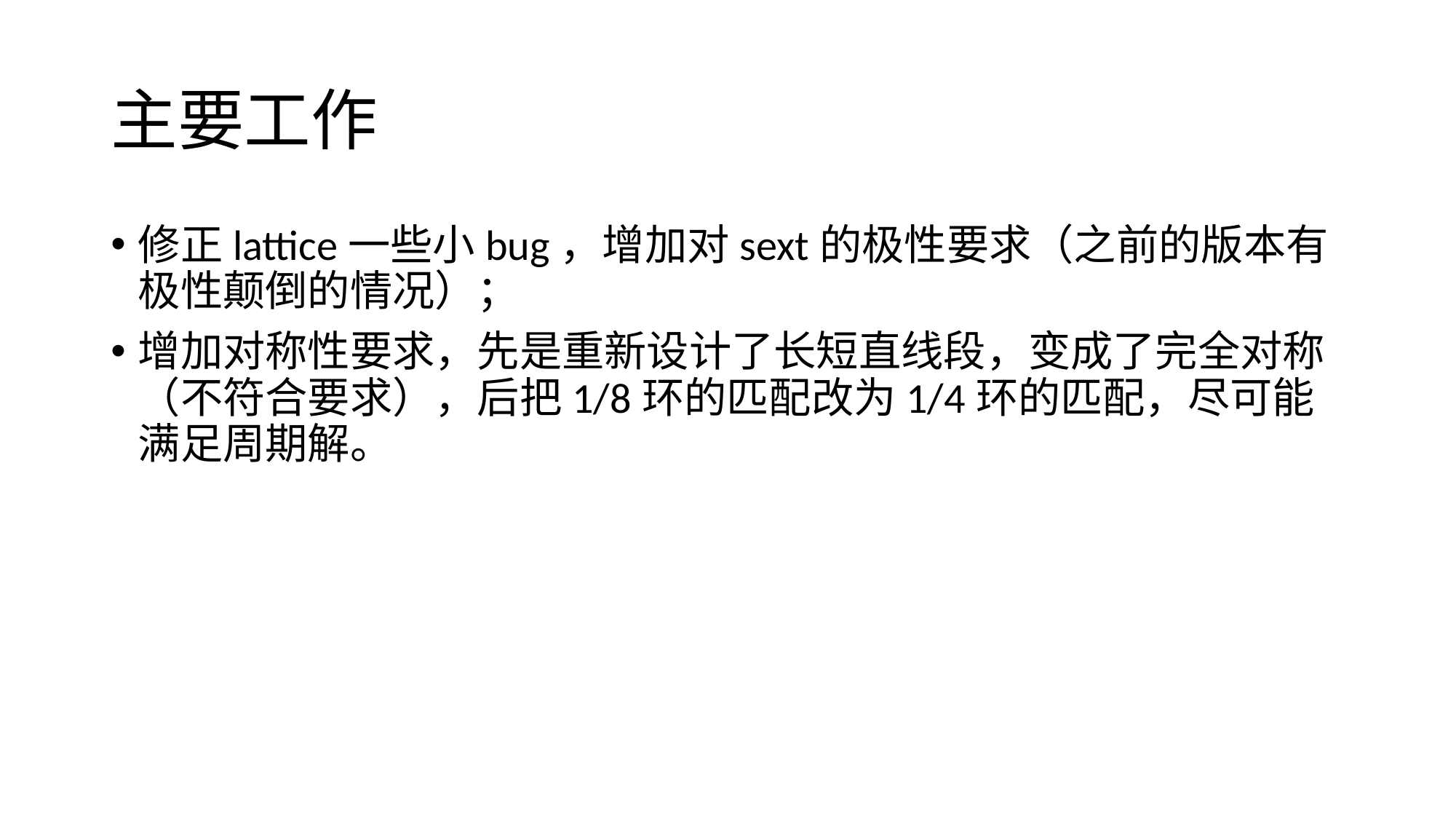

# 主要工作
修正lattice一些小bug，增加对sext的极性要求（之前的版本有极性颠倒的情况）；
增加对称性要求，先是重新设计了长短直线段，变成了完全对称（不符合要求），后把1/8环的匹配改为1/4环的匹配，尽可能满足周期解。